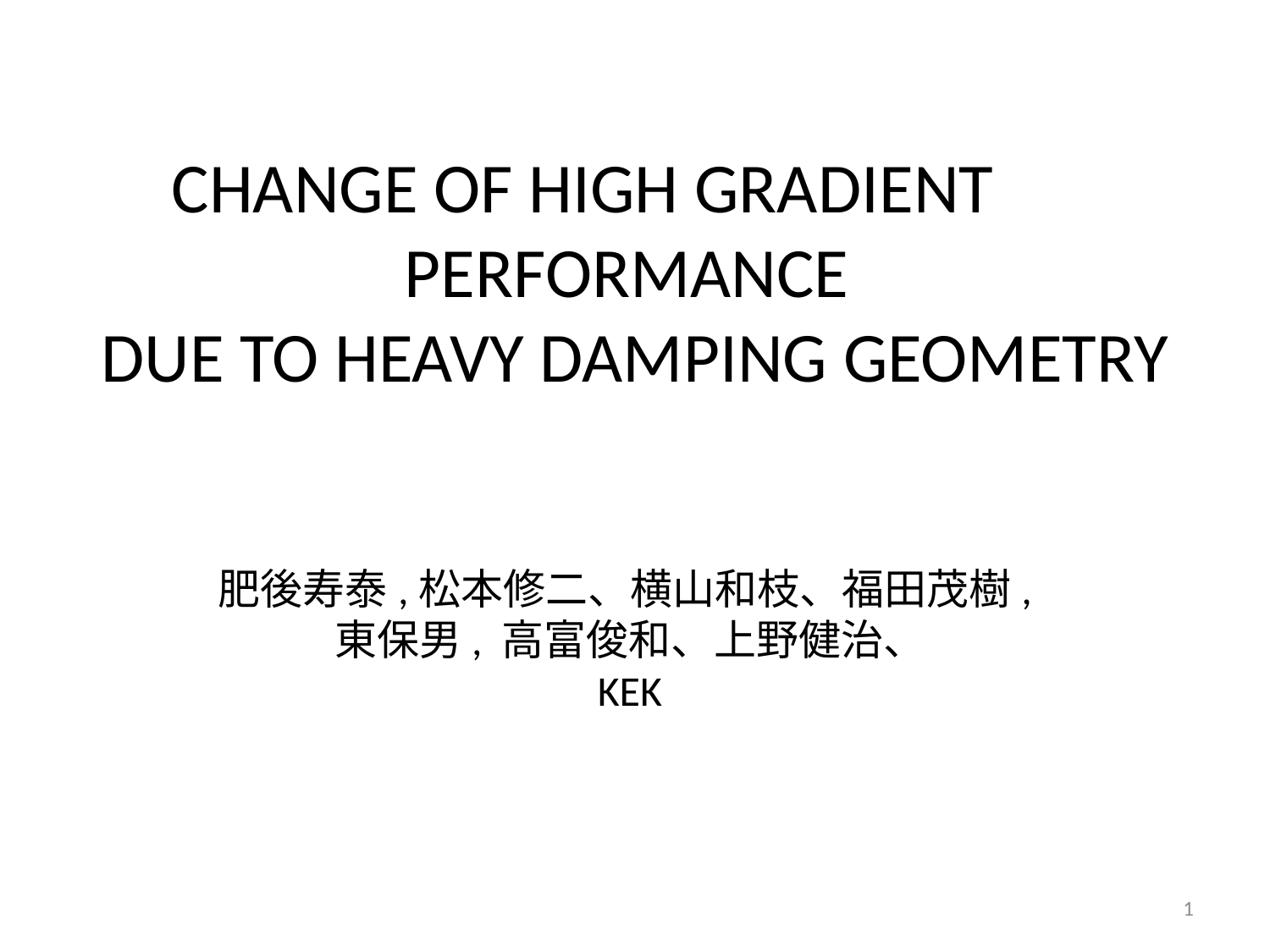

CHANGE OF HIGH GRADIENT　PERFORMANCE
DUE TO HEAVY DAMPING GEOMETRY
肥後寿泰,松本修二、横山和枝、福田茂樹,
東保男, 高富俊和、上野健治、
KEK

1